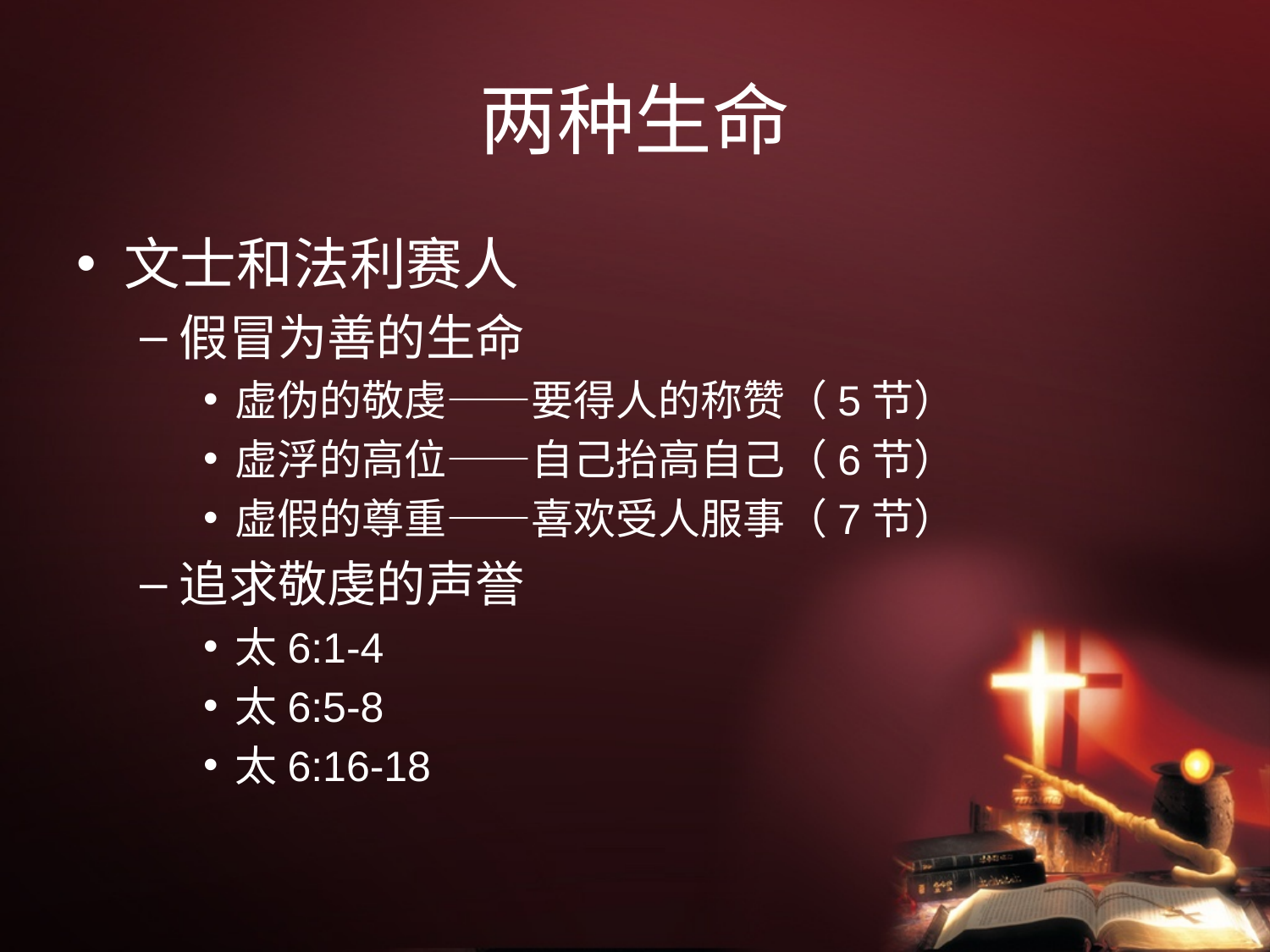

# 两种生命
文士和法利赛人
假冒为善的生命
虚伪的敬虔——要得人的称赞（5节）
虚浮的高位——自己抬高自己（6节）
虚假的尊重——喜欢受人服事（7节）
追求敬虔的声誉
太6:1-4
太6:5-8
太6:16-18